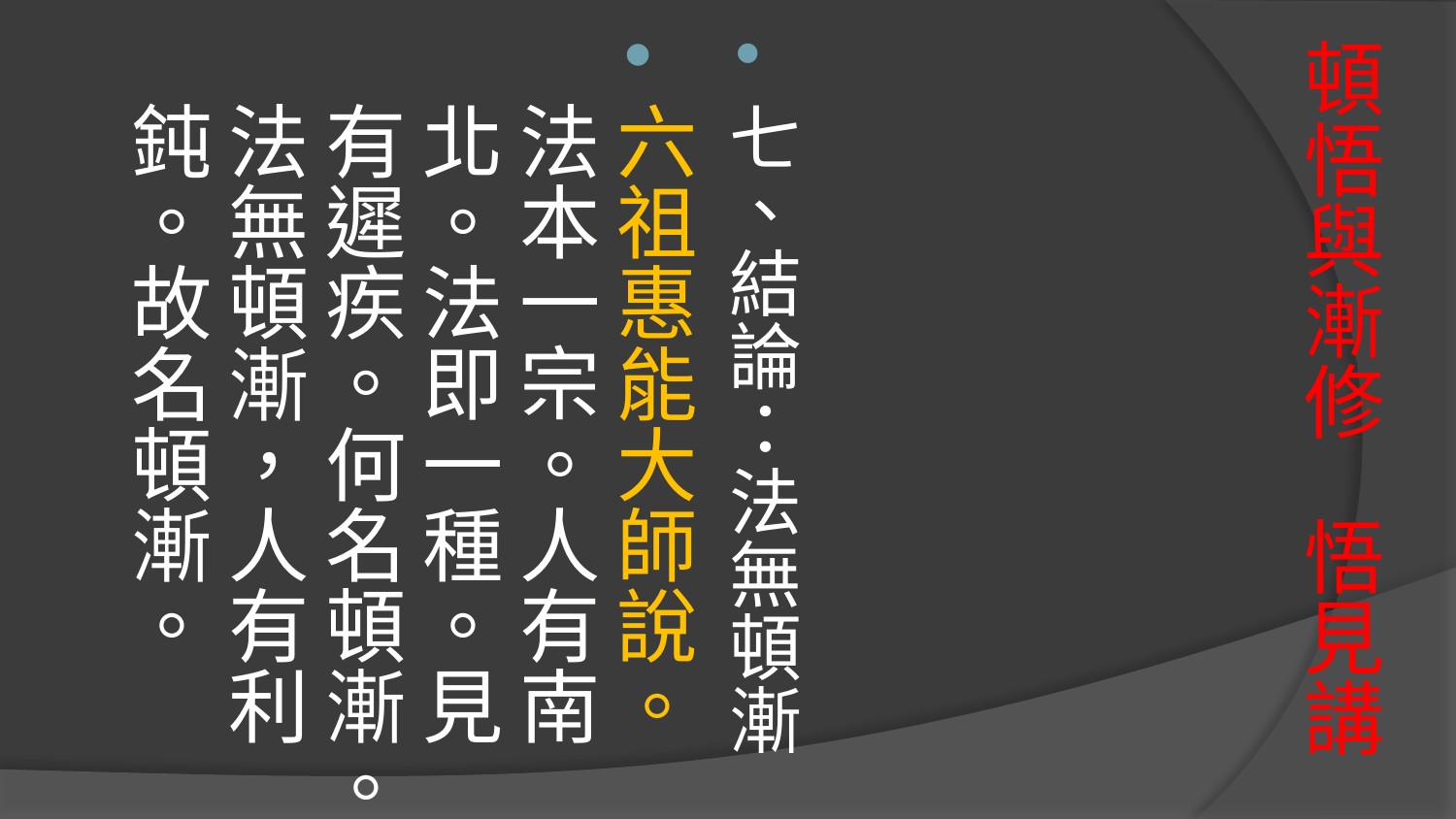

# 頓悟與漸修    悟見講
七、結論：法無頓漸
六祖惠能大師說。法本一宗。人有南北。法即一種。見有遲疾。何名頓漸。法無頓漸，人有利鈍。故名頓漸。